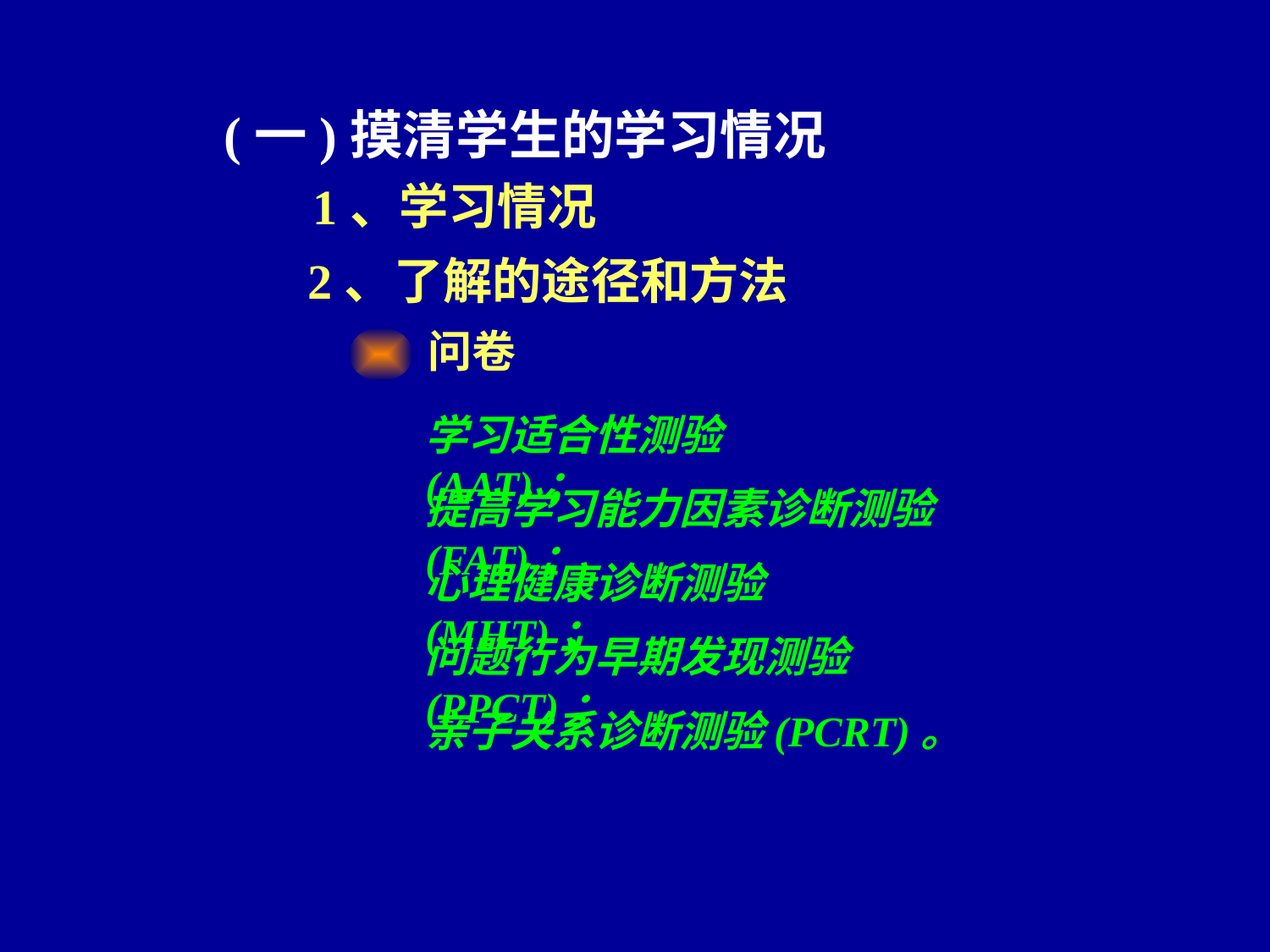

(一)摸清学生的学习情况
 1、学习情况
2、了解的途径和方法
问卷

学习适合性测验(AAT)；
提高学习能力因素诊断测验(FAT)；
心理健康诊断测验(MHT)；
问题行为早期发现测验(PPCT)；
亲子关系诊断测验(PCRT)。